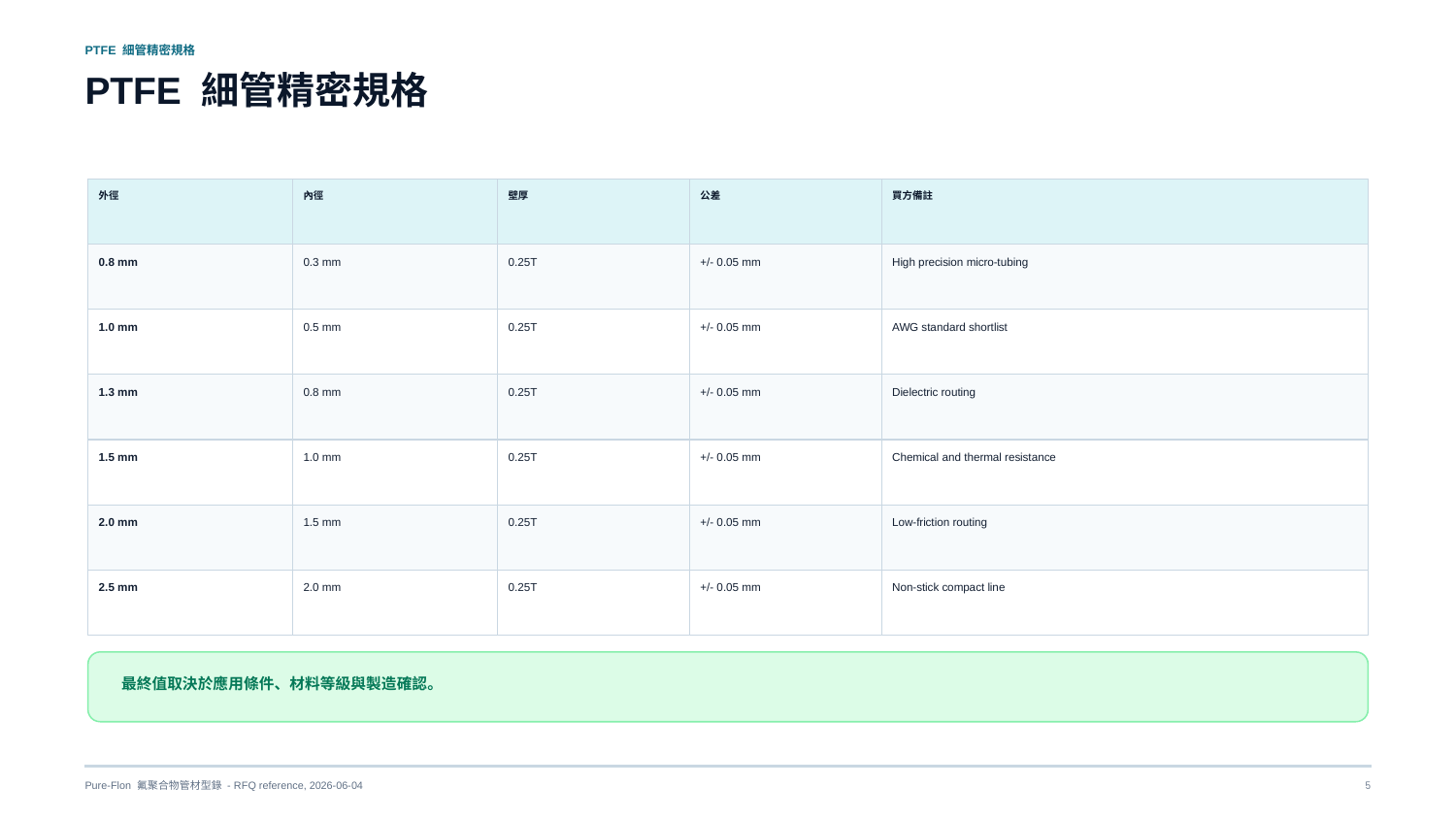

PTFE 細管精密規格
PTFE 細管精密規格

外徑
內徑
壁厚
公差
買方備註

0.8 mm
0.3 mm
0.25T
+/- 0.05 mm
High precision micro-tubing

1.0 mm
0.5 mm
0.25T
+/- 0.05 mm
AWG standard shortlist

1.3 mm
0.8 mm
0.25T
+/- 0.05 mm
Dielectric routing

1.5 mm
1.0 mm
0.25T
+/- 0.05 mm
Chemical and thermal resistance

2.0 mm
1.5 mm
0.25T
+/- 0.05 mm
Low-friction routing

2.5 mm
2.0 mm
0.25T
+/- 0.05 mm
Non-stick compact line

最終值取決於應用條件、材料等級與製造確認。

Pure-Flon 氟聚合物管材型錄 - RFQ reference, 2026-06-04
5